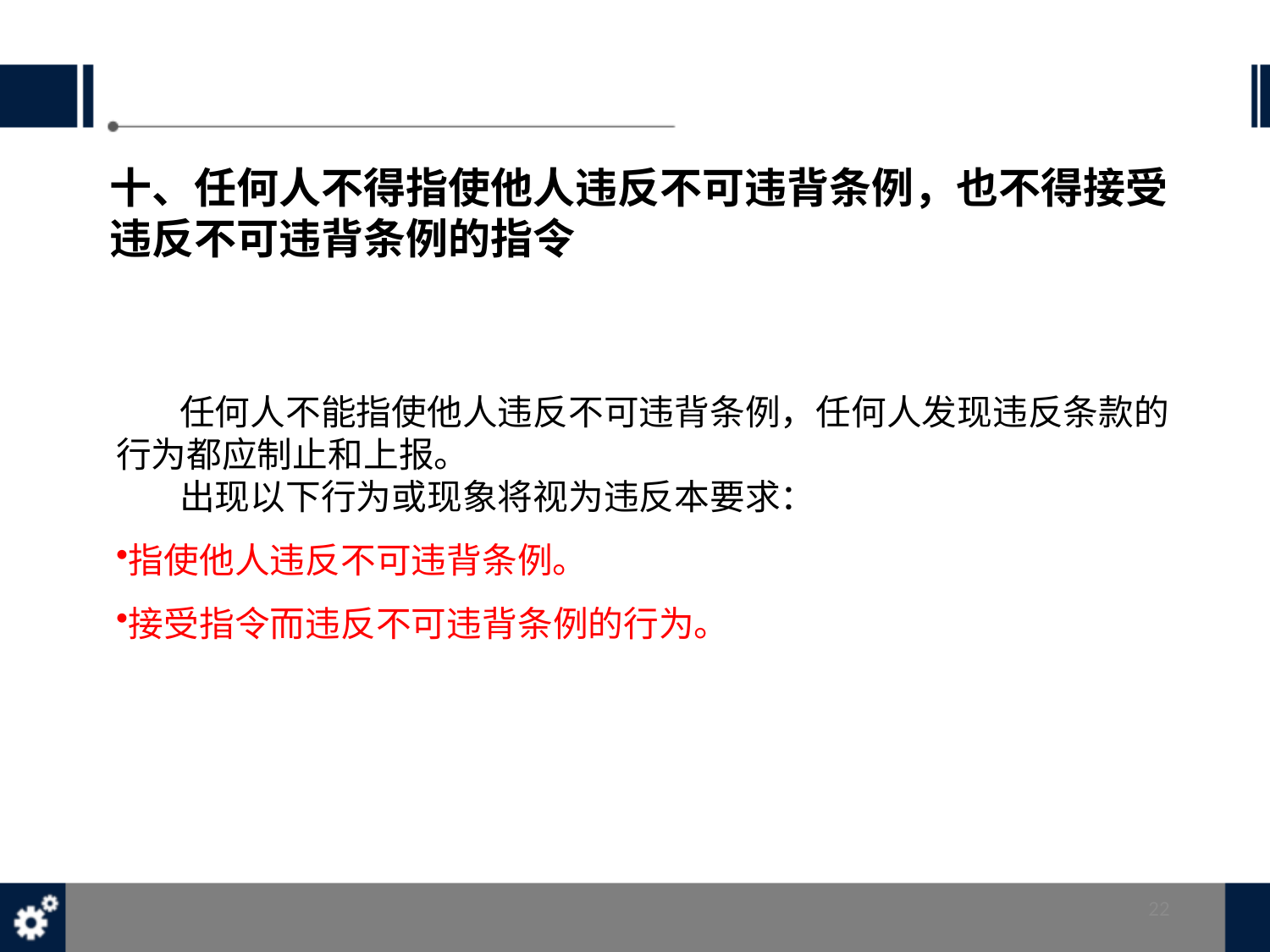

十、任何人不得指使他人违反不可违背条例，也不得接受违反不可违背条例的指令
任何人不能指使他人违反不可违背条例，任何人发现违反条款的行为都应制止和上报。
出现以下行为或现象将视为违反本要求：
指使他人违反不可违背条例。
接受指令而违反不可违背条例的行为。
22